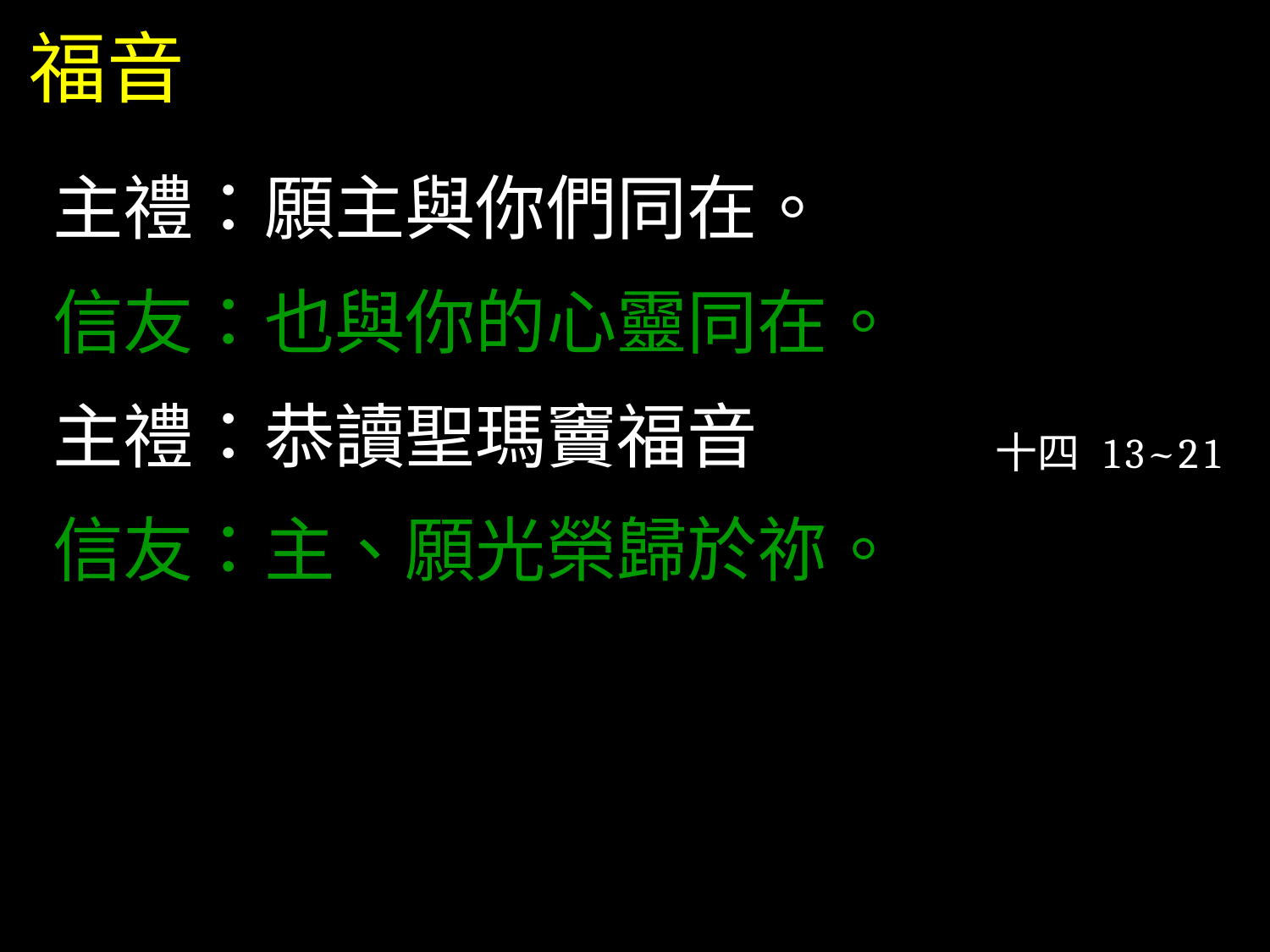

福音
主禮：願主與你們同在。
信友：也與你的心靈同在。
主禮：恭讀聖瑪竇福音
信友：主、願光榮歸於祢。

十四 13~21